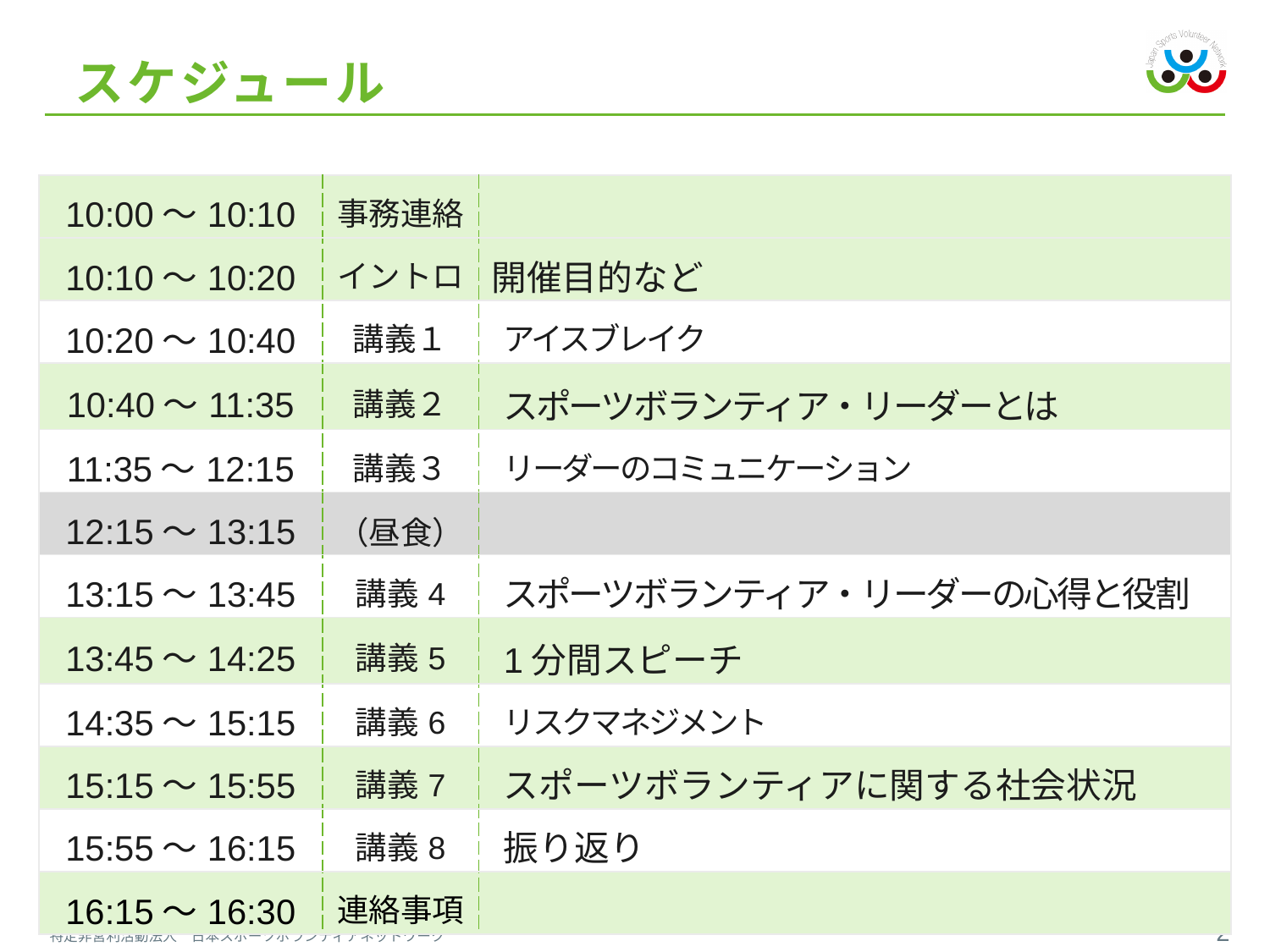

# スケジュール
| 10:00～10:10 | 事務連絡 |  |
| --- | --- | --- |
| 10:10～10:20 | イントロ | 開催目的など |
| 10:20～10:40 | 講義１ | アイスブレイク |
| 10:40～11:35 | 講義２ | スポーツボランティア・リーダーとは |
| 11:35～12:15 | 講義３ | リーダーのコミュニケーション |
| 12:15～13:15 | （昼食） |  |
| 13:15～13:45 | 講義4 | スポーツボランティア・リーダーの心得と役割 |
| 13:45～14:25 | 講義5 | 1分間スピーチ |
| 14:35～15:15 | 講義6 | リスクマネジメント |
| 15:15～15:55 | 講義7 | スポーツボランティアに関する社会状況 |
| 15:55～16:15 | 講義8 | 振り返り |
| 16:15～16:30 | 連絡事項 |  |